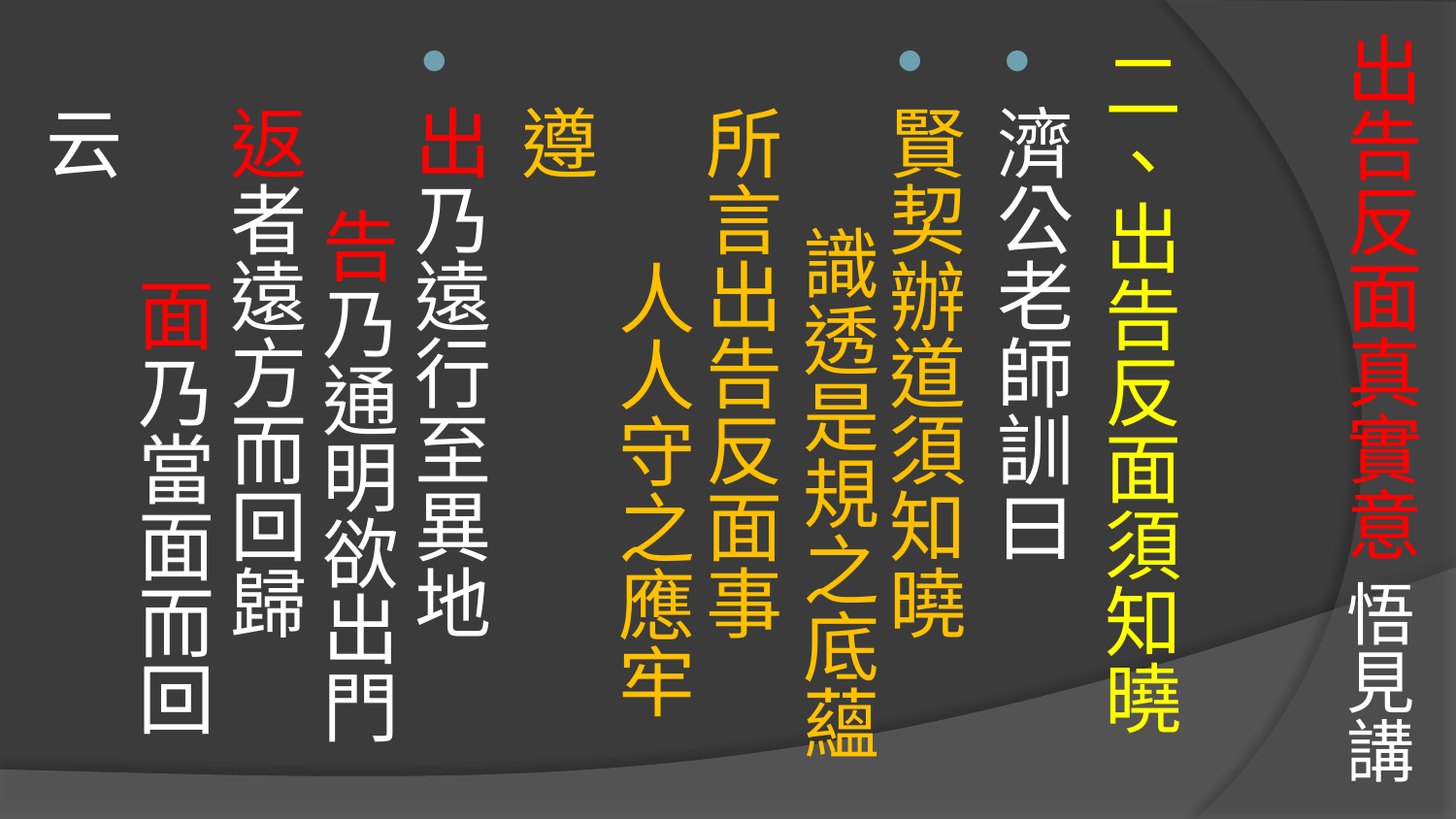

# 出告反面真實意 悟見講
二、出告反面須知曉
濟公老師訓曰
賢契辦道須知曉　           識透是規之底蘊
所言出告反面事　             人人守之應牢遵
出乃遠行至異地　          告乃通明欲出門
返者遠方而回歸　              面乃當面而回云